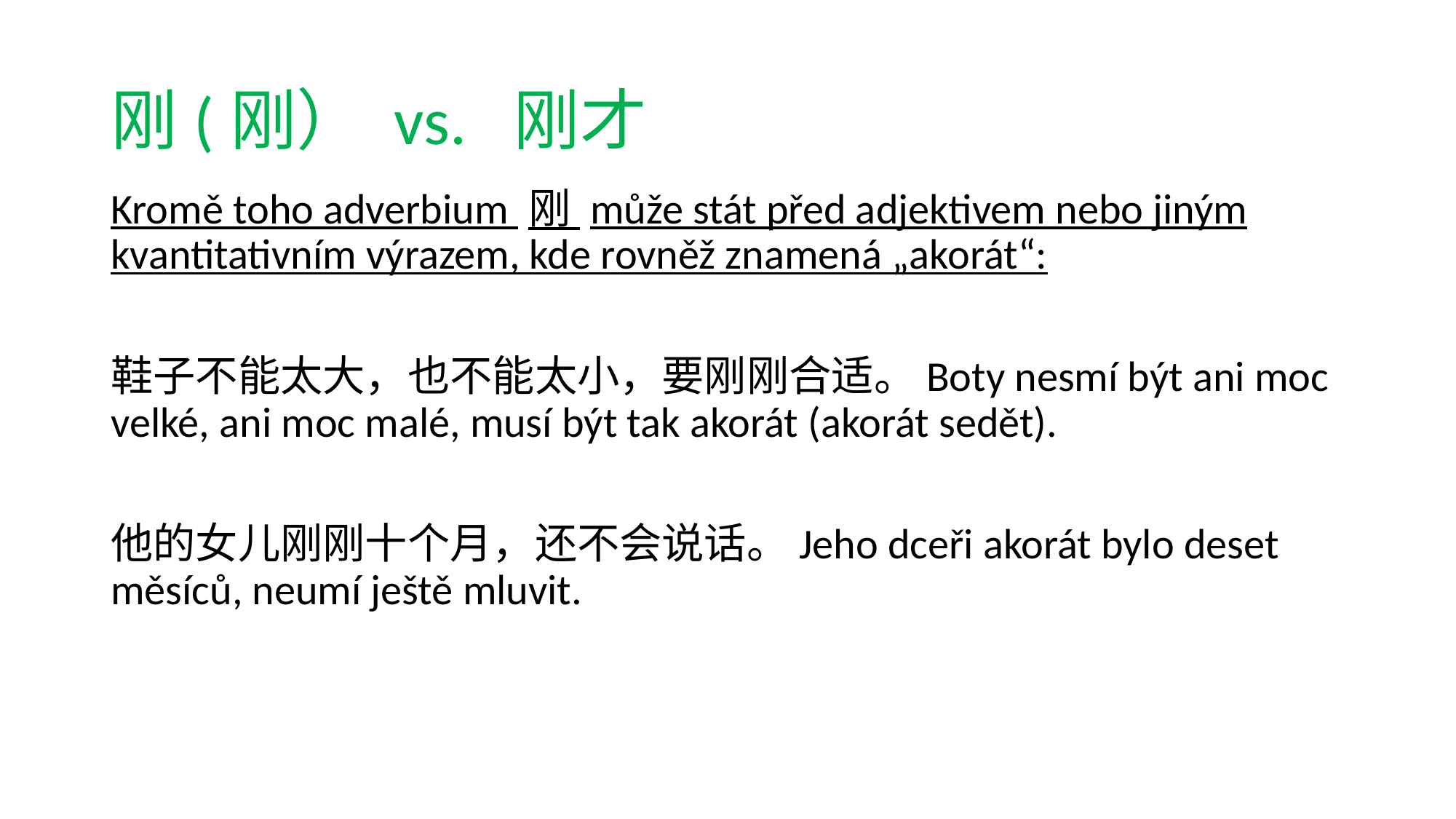

# 刚(刚） vs.  刚才
Kromě toho adverbium 刚 může stát před adjektivem nebo jiným kvantitativním výrazem, kde rovněž znamená „akorát“:

鞋子不能太大，也不能太小，要刚刚合适。Boty nesmí být ani moc velké, ani moc malé, musí být tak akorát (akorát sedět).

他的女儿刚刚十个月，还不会说话。Jeho dceři akorát bylo deset měsíců, neumí ještě mluvit.